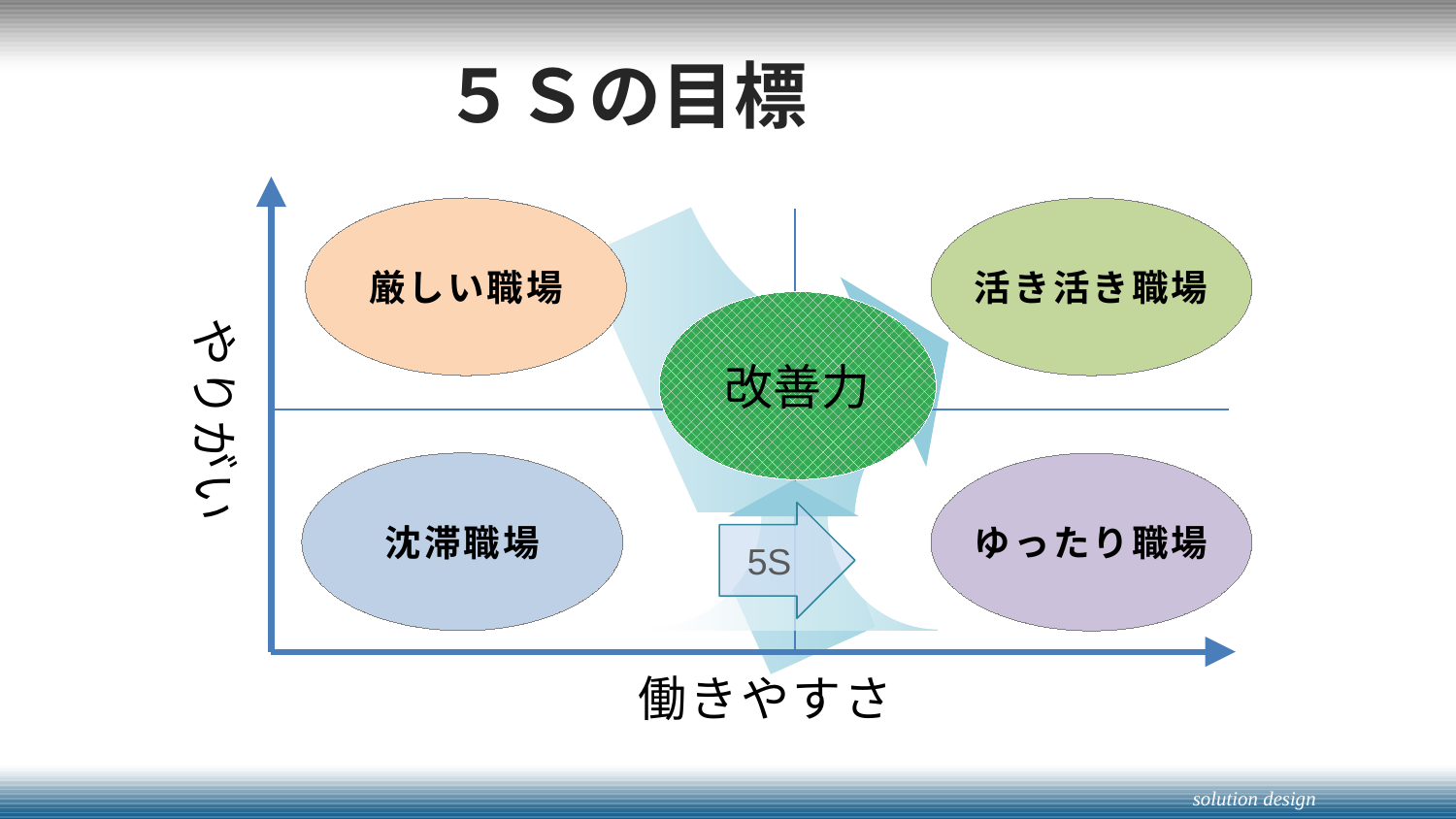

# ５Ｓの目標

やりがい
働きやすさ
厳しい職場
活き活き職場
改善力

沈滞職場
ゆったり職場
5S